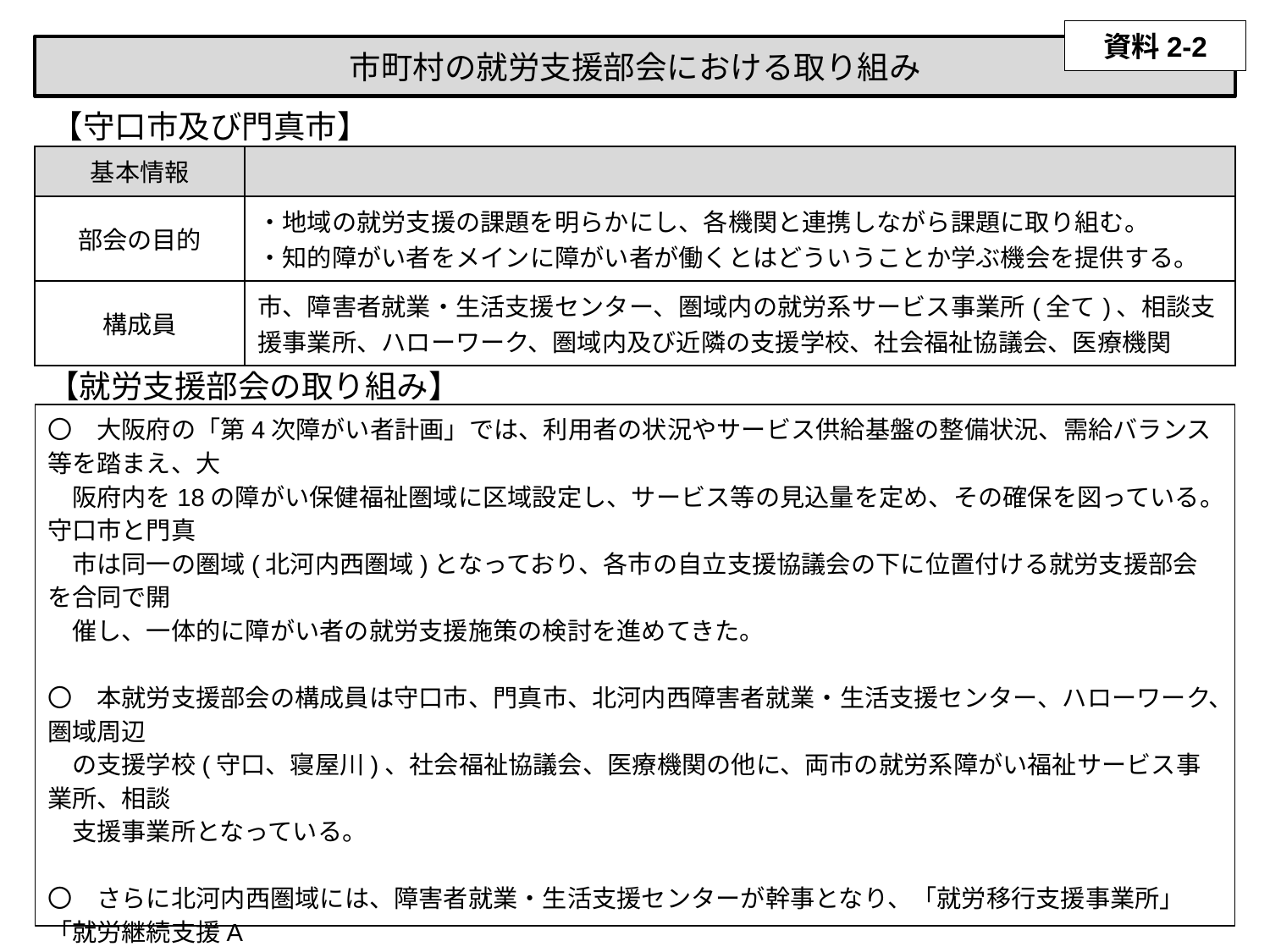

資料2-2
市町村の就労支援部会における取り組み
【守口市及び門真市】
| 基本情報 |  |
| --- | --- |
| 部会の目的 | ・地域の就労支援の課題を明らかにし、各機関と連携しながら課題に取り組む。 ・知的障がい者をメインに障がい者が働くとはどういうことか学ぶ機会を提供する。 |
| 構成員 | 市、障害者就業・生活支援センター、圏域内の就労系サービス事業所(全て)、相談支援事業所、ハローワーク、圏域内及び近隣の支援学校、社会福祉協議会、医療機関 |
【就労支援部会の取り組み】
〇　大阪府の「第4次障がい者計画」では、利用者の状況やサービス供給基盤の整備状況、需給バランス等を踏まえ、大
　阪府内を18の障がい保健福祉圏域に区域設定し、サービス等の見込量を定め、その確保を図っている。守口市と門真
　市は同一の圏域(北河内西圏域)となっており、各市の自立支援協議会の下に位置付ける就労支援部会を合同で開
　催し、一体的に障がい者の就労支援施策の検討を進めてきた。

〇　本就労支援部会の構成員は守口市、門真市、北河内西障害者就業・生活支援センター、ハローワーク、圏域周辺
　の支援学校(守口、寝屋川)、社会福祉協議会、医療機関の他に、両市の就労系障がい福祉サービス事業所、相談
　支援事業所となっている。

〇　さらに北河内西圏域には、障害者就業・生活支援センターが幹事となり、「就労移行支援事業所」「就労継続支援A
　型事業所」「相談支援事業所」の３つのサービスにおいて、圏域内のすべての同サービス事業所が参加している事業所
　連絡会が存在し、それらの連絡会との連携や、連絡会ででた課題を就労支援部会でもとり上げることで課題解決に向け
　た方策の検討をはじめとし、課題を解決するための方向性を各事業所連絡会と共有することにより、同圏域内での「ロー
　カルルール」を形成、働きたいと希望する障がい者の適切なサービス利用につなげている。